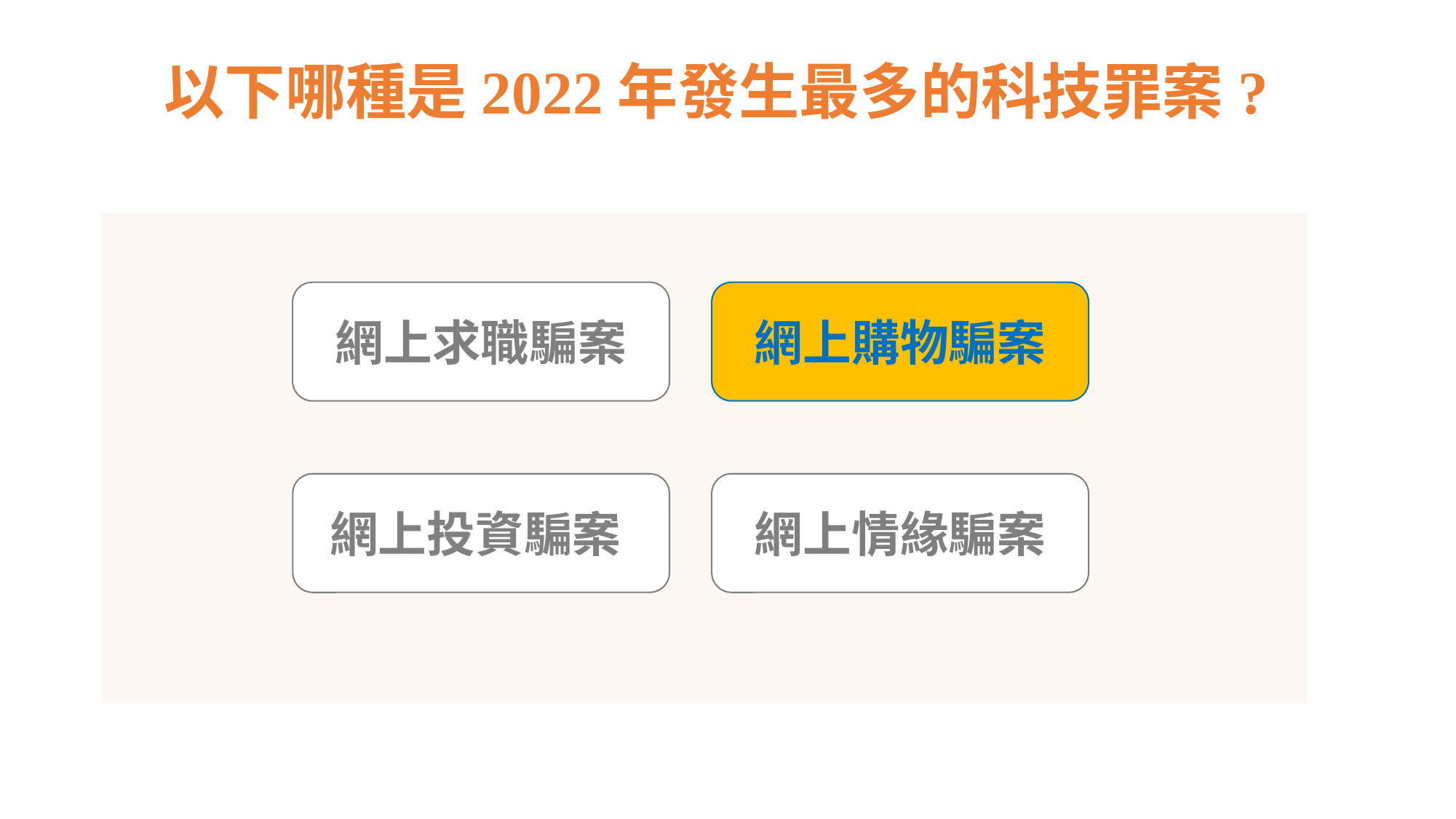

# 以下哪種是2022年發生最多的科技罪案?

網上求職騙案
網上購物騙案
網上投資騙案
網上情緣騙案